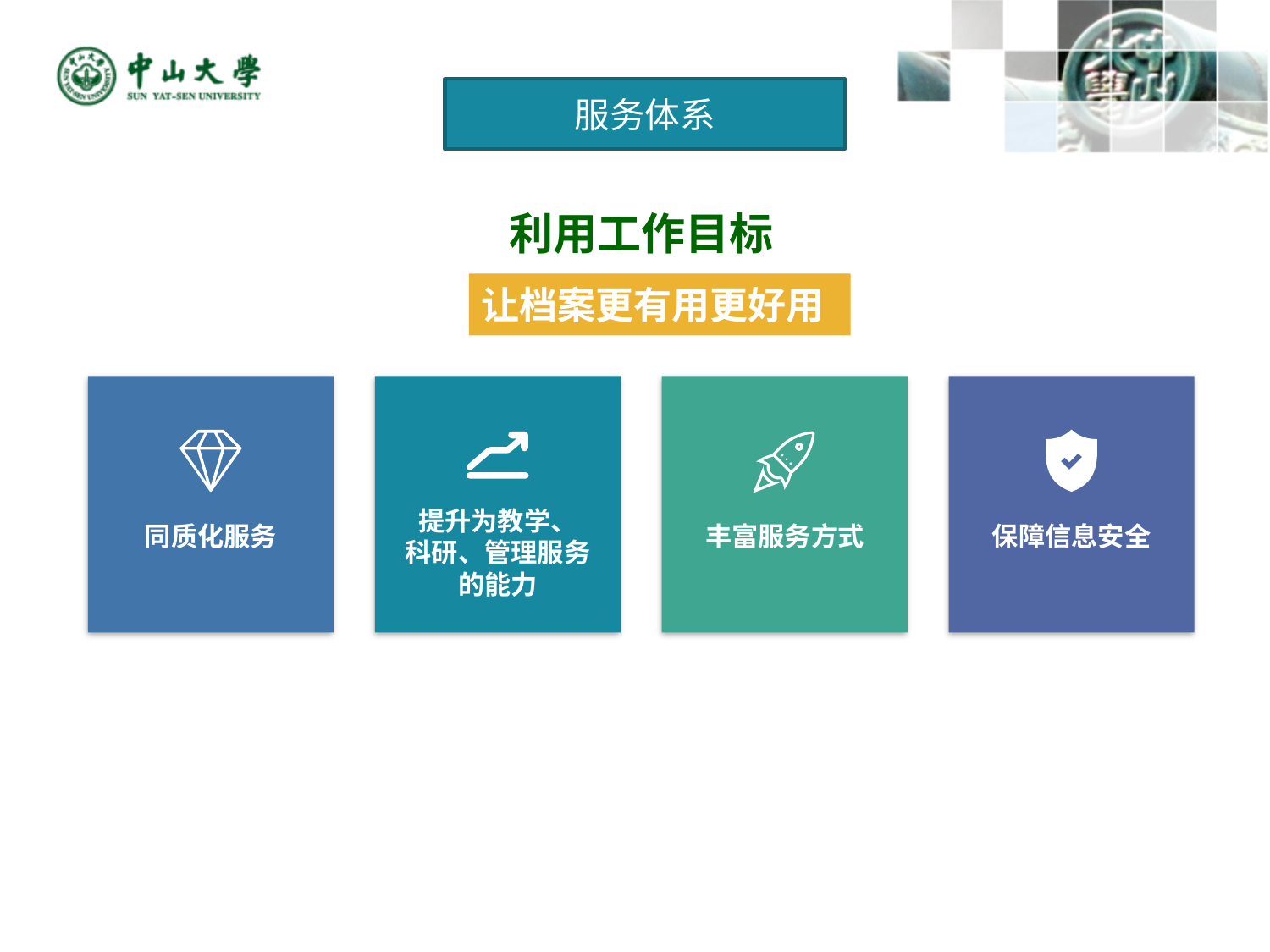

服务体系
利用工作目标
让档案更有用更好用
同质化服务

提升为教学、
科研、管理服务
的能力
丰富服务方式
保障信息安全